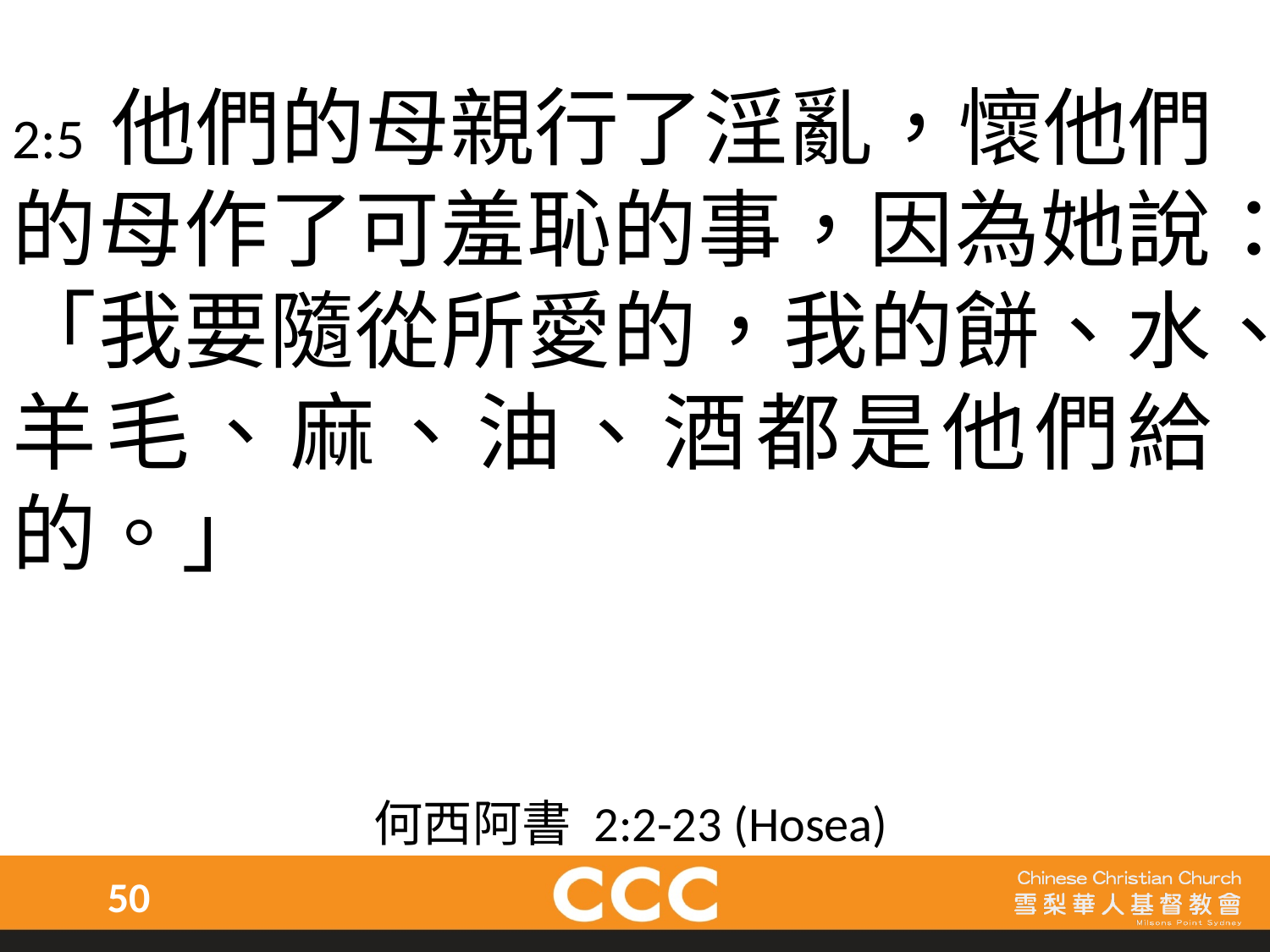

2:5 他們的母親行了淫亂，懷他們的母作了可羞恥的事，因為她說：「我要隨從所愛的，我的餅、水、羊毛、麻、油、酒都是他們給的。」
何西阿書 2:2-23 (Hosea)
50